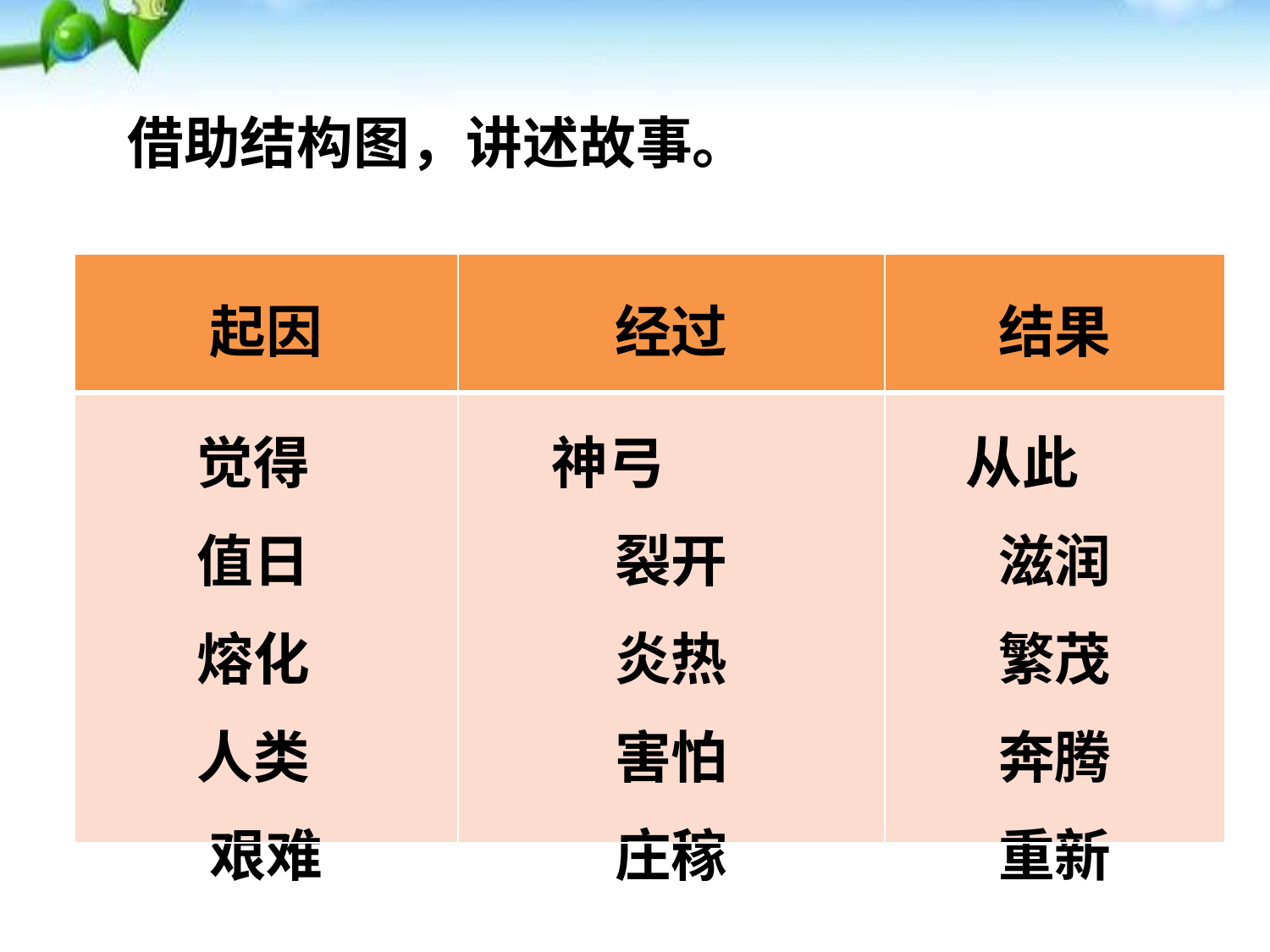

借助结构图，讲述故事。
| 起因 | 经过 | 结果 |
| --- | --- | --- |
| 觉得 值日 熔化 人类 艰难 | 神弓 裂开 炎热 害怕 庄稼 | 从此 滋润 繁茂 奔腾 重新 |